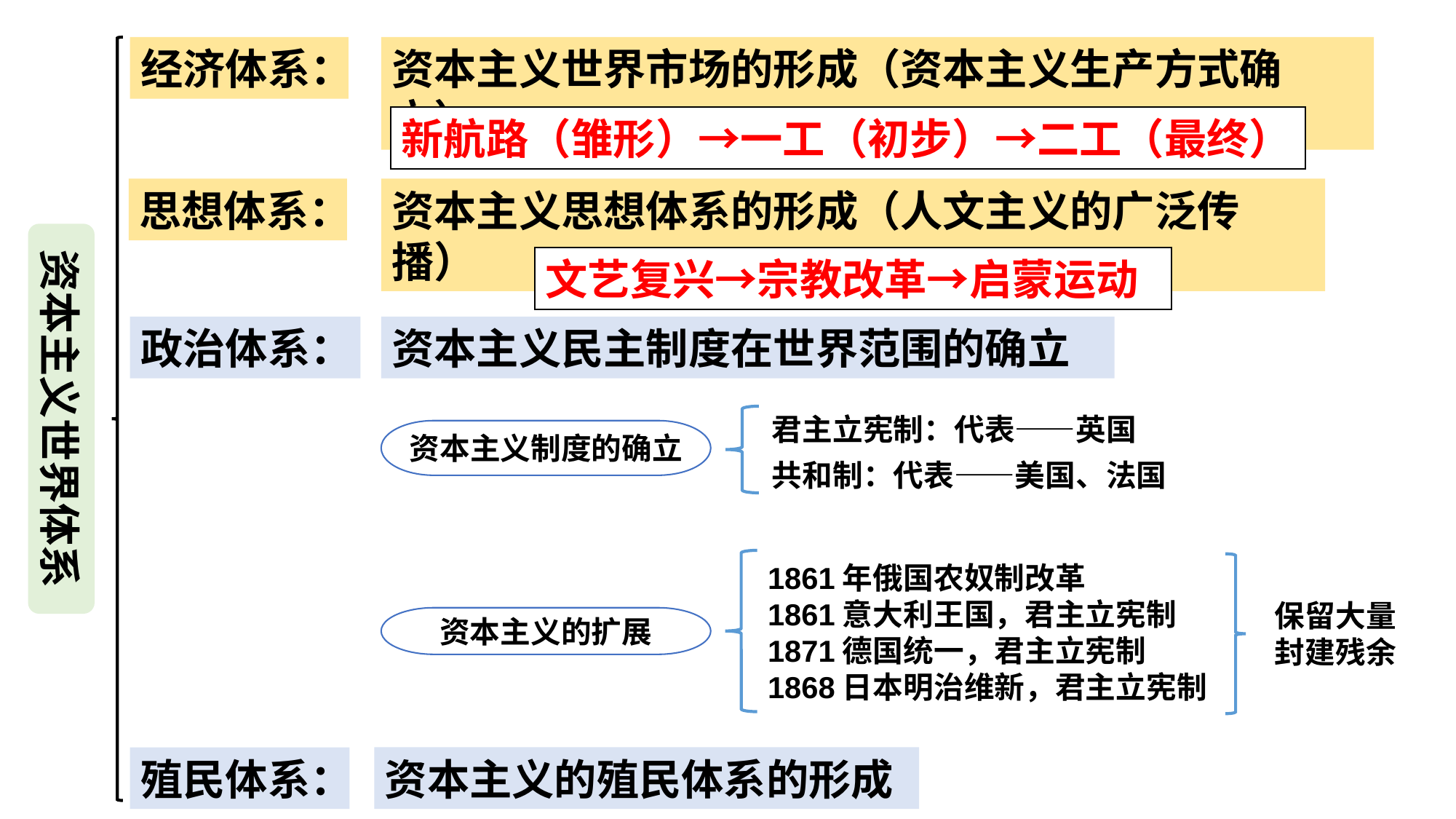

资本主义世界市场的形成（资本主义生产方式确立）
经济体系：

新航路（雏形）→一工（初步）→二工（最终）
资本主义思想体系的形成（人文主义的广泛传播）
思想体系：
资本主义世界体系
文艺复兴→宗教改革→启蒙运动
政治体系：
资本主义民主制度在世界范围的确立
君主立宪制：代表——英国
共和制：代表——美国、法国

资本主义制度的确立

1861年俄国农奴制改革
1861意大利王国，君主立宪制
1871德国统一，君主立宪制
1868日本明治维新，君主立宪制
保留大量封建残余
资本主义的扩展
资本主义的殖民体系的形成
殖民体系：